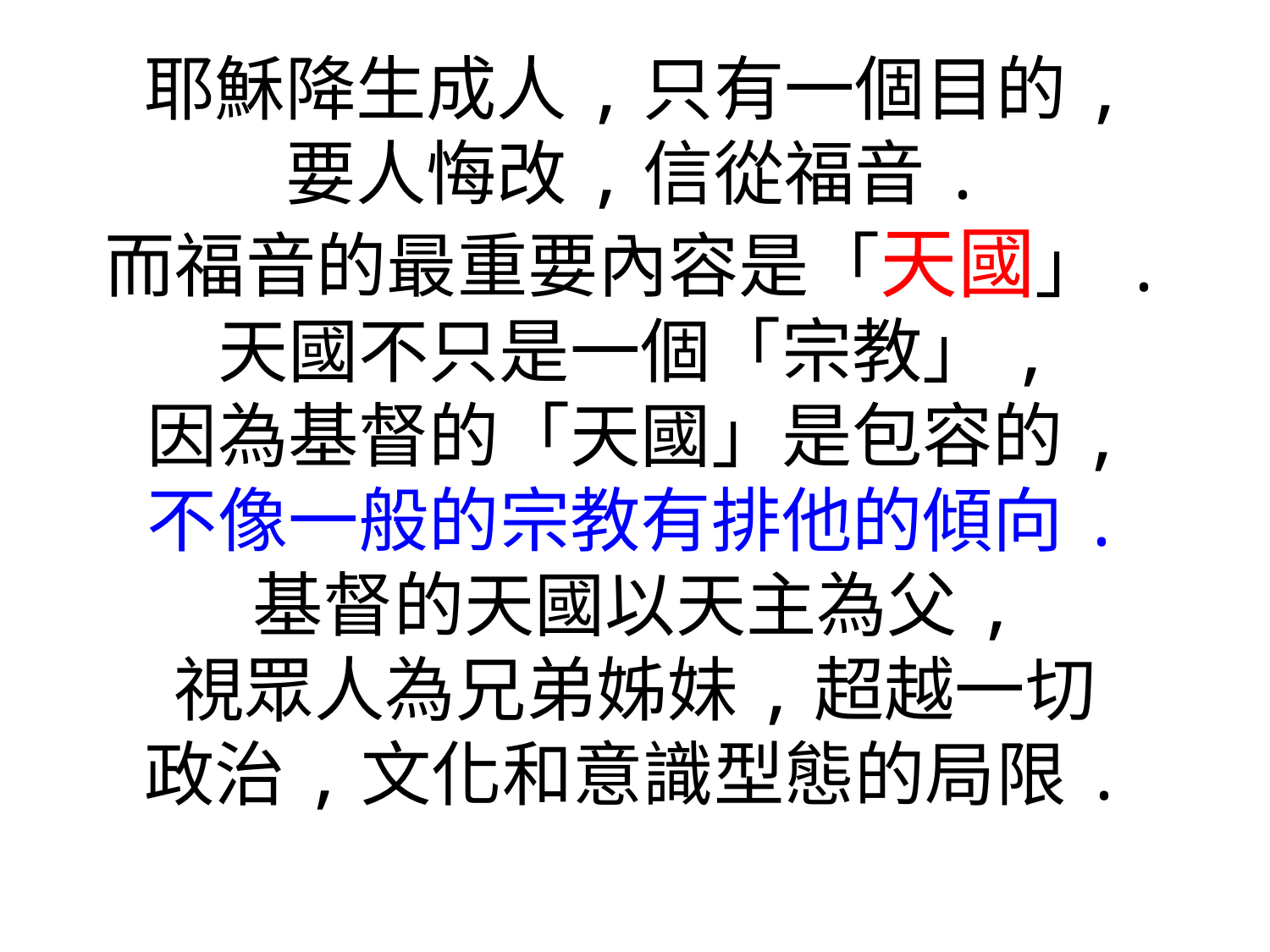

耶穌降生成人,只有一個目的,
要人悔改,信從福音.
而福音的最重要內容是「天國」.
天國不只是一個「宗教」,
因為基督的「天國」是包容的,
不像一般的宗教有排他的傾向.
基督的天國以天主為父,
視眾人為兄弟姊妹,超越一切
政治,文化和意識型態的局限.